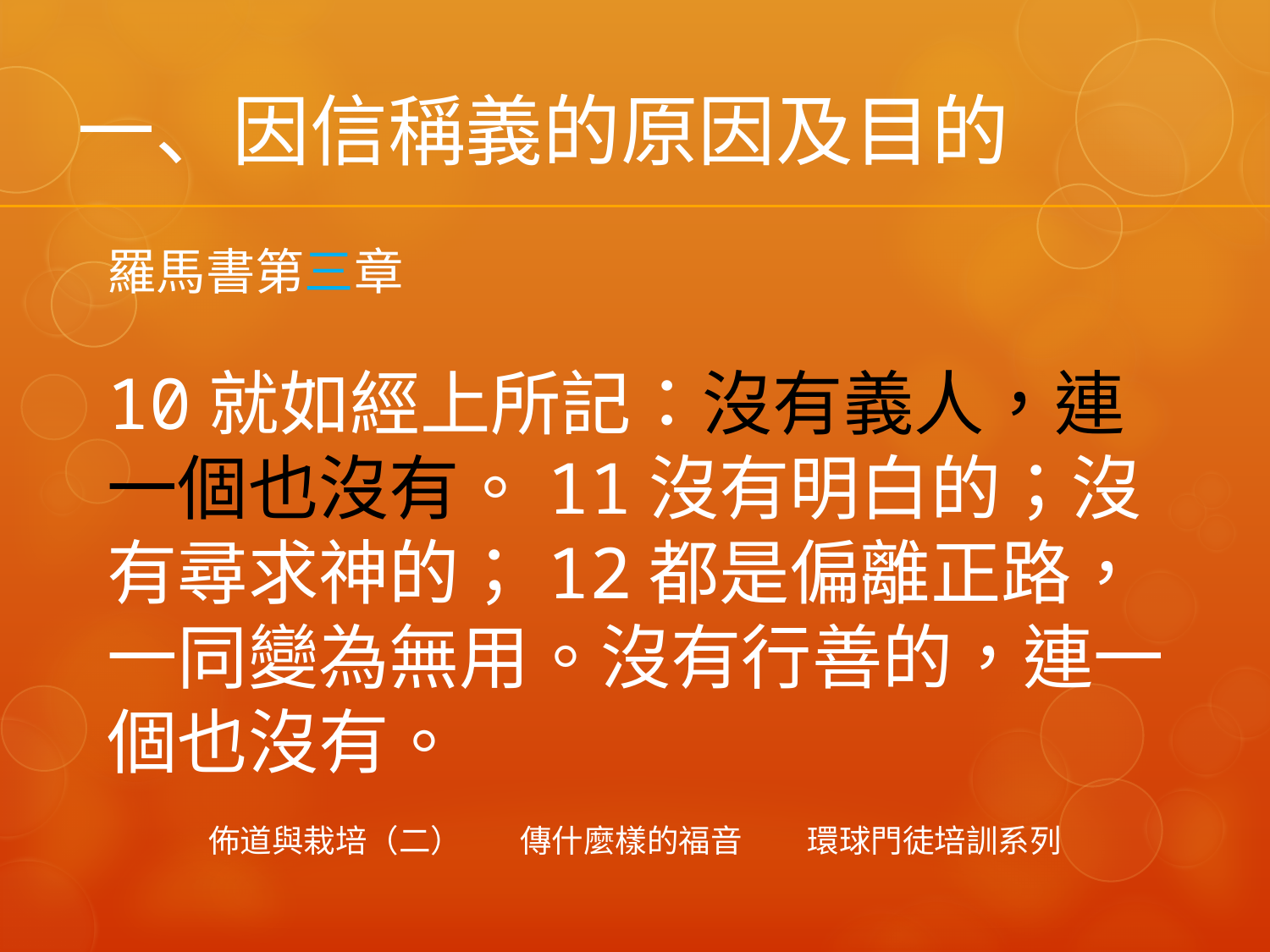

一、因信稱義的原因及目的

羅馬書第三章

10就如經上所記：沒有義人，連一個也沒有。11沒有明白的；沒有尋求神的；12都是偏離正路，一同變為無用。沒有行善的，連一個也沒有。